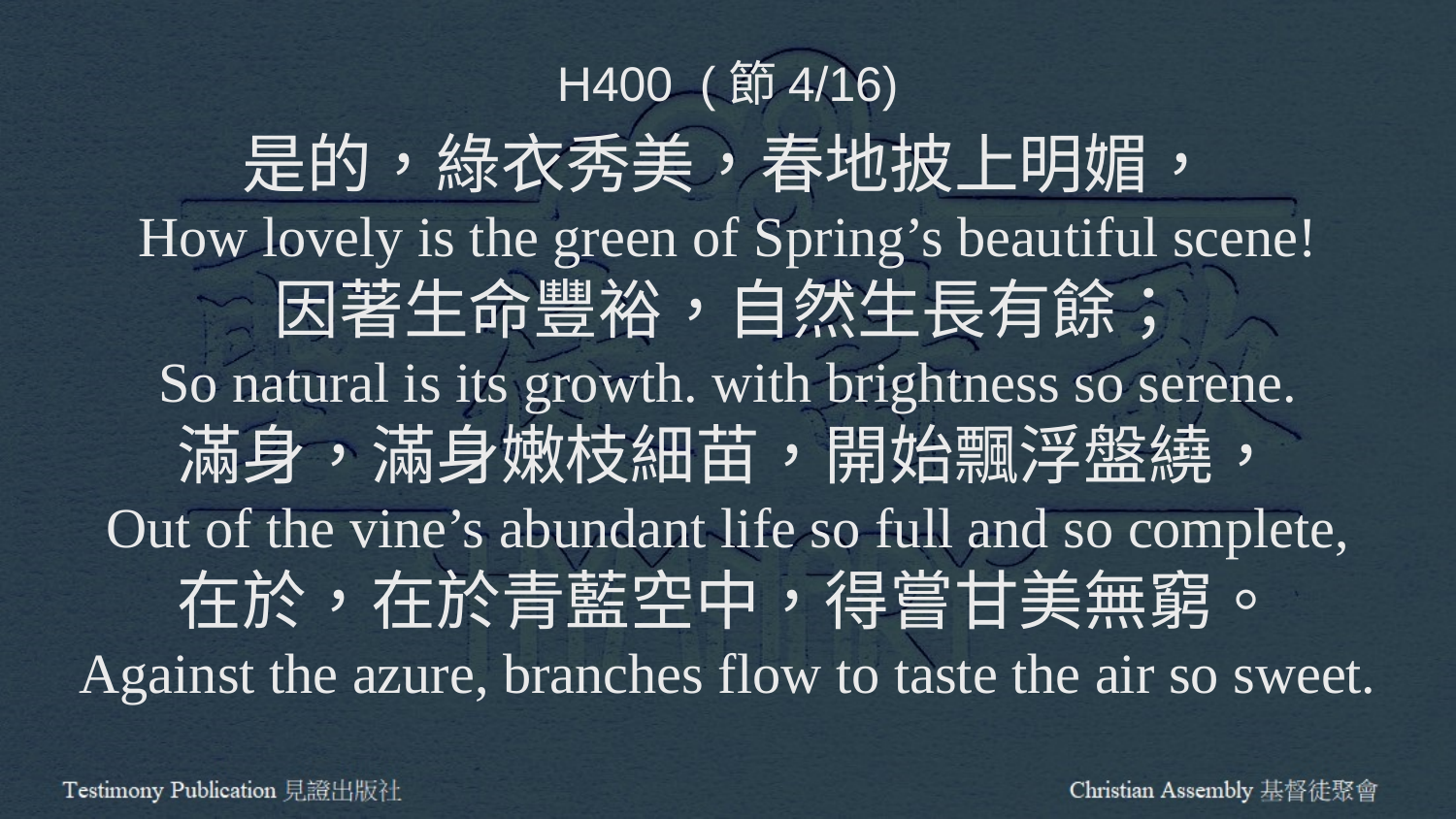

H400  (節4/16)
是的，綠衣秀美，春地披上明媚，
How lovely is the green of Spring’s beautiful scene!
因著生命豐裕，自然生長有餘；
So natural is its growth. with brightness so serene.
滿身，滿身嫩枝細苗，開始飄浮盤繞，
Out of the vine’s abundant life so full and so complete,
在於，在於青藍空中，得嘗甘美無窮。
Against the azure, branches flow to taste the air so sweet.